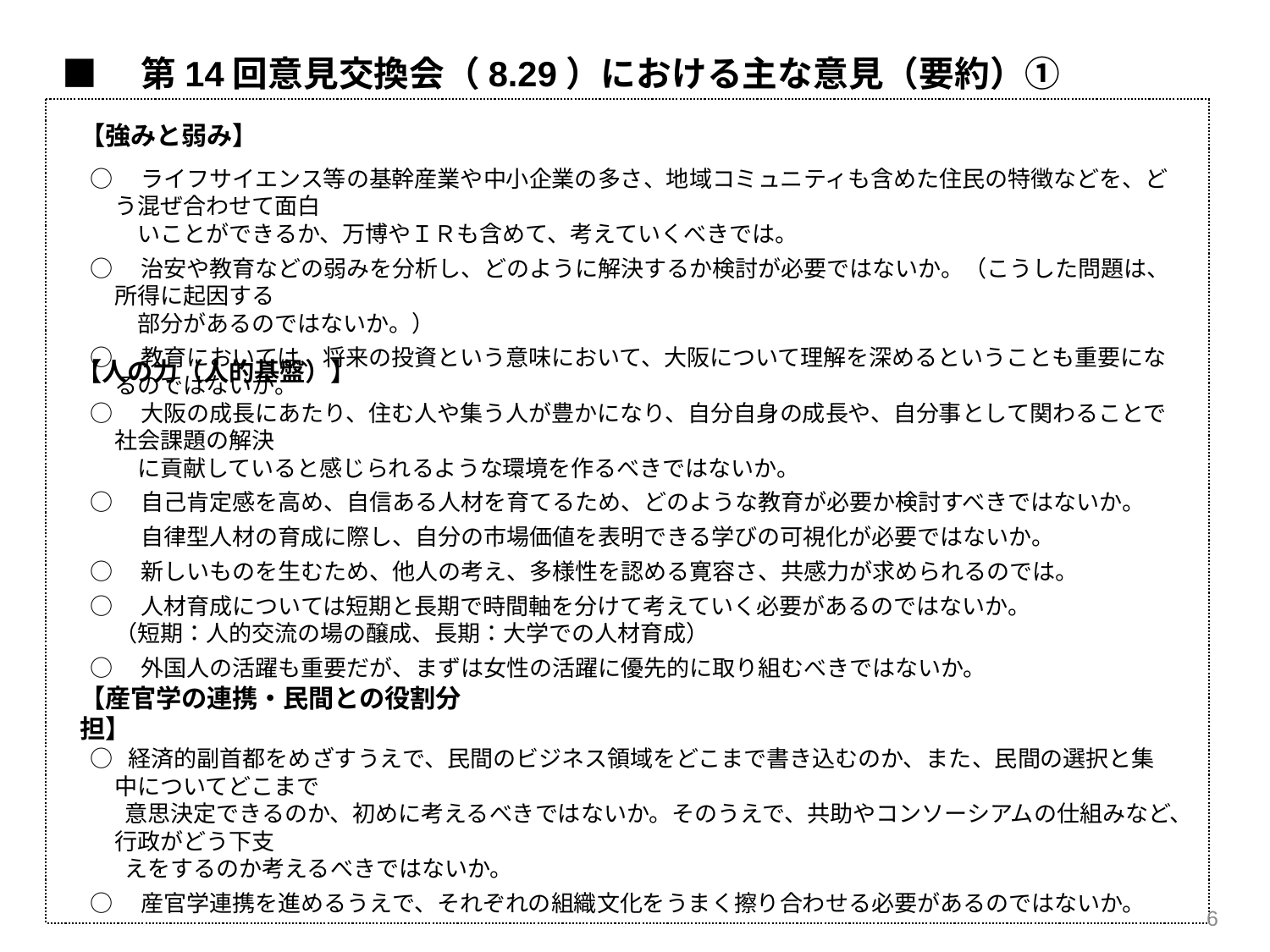

■　第14回意見交換会（8.29）における主な意見（要約）①

【強みと弱み】
○　ライフサイエンス等の基幹産業や中小企業の多さ、地域コミュニティも含めた住民の特徴などを、どう混ぜ合わせて面白　
　いことができるか、万博やＩＲも含めて、考えていくべきでは。
○　治安や教育などの弱みを分析し、どのように解決するか検討が必要ではないか。（こうした問題は、所得に起因する
　部分があるのではないか。）
○　教育においては、将来の投資という意味において、大阪について理解を深めるということも重要になるのではないか。

【人の力（人的基盤）】
○　大阪の成長にあたり、住む人や集う人が豊かになり、自分自身の成長や、自分事として関わることで社会課題の解決
　に貢献していると感じられるような環境を作るべきではないか。
○　自己肯定感を高め、自信ある人材を育てるため、どのような教育が必要か検討すべきではないか。
　　 自律型人材の育成に際し、自分の市場価値を表明できる学びの可視化が必要ではないか。
○　新しいものを生むため、他人の考え、多様性を認める寛容さ、共感力が求められるのでは。
○　人材育成については短期と長期で時間軸を分けて考えていく必要があるのではないか。
（短期：人的交流の場の醸成、長期：大学での人材育成）
○　外国人の活躍も重要だが、まずは女性の活躍に優先的に取り組むべきではないか。

【産官学の連携・民間との役割分担】
○  経済的副首都をめざすうえで、民間のビジネス領域をどこまで書き込むのか、また、民間の選択と集中についてどこまで
  意思決定できるのか、初めに考えるべきではないか。そのうえで、共助やコンソーシアムの仕組みなど、行政がどう下支
  えをするのか考えるべきではないか。
○　産官学連携を進めるうえで、それぞれの組織文化をうまく擦り合わせる必要があるのではないか。

6